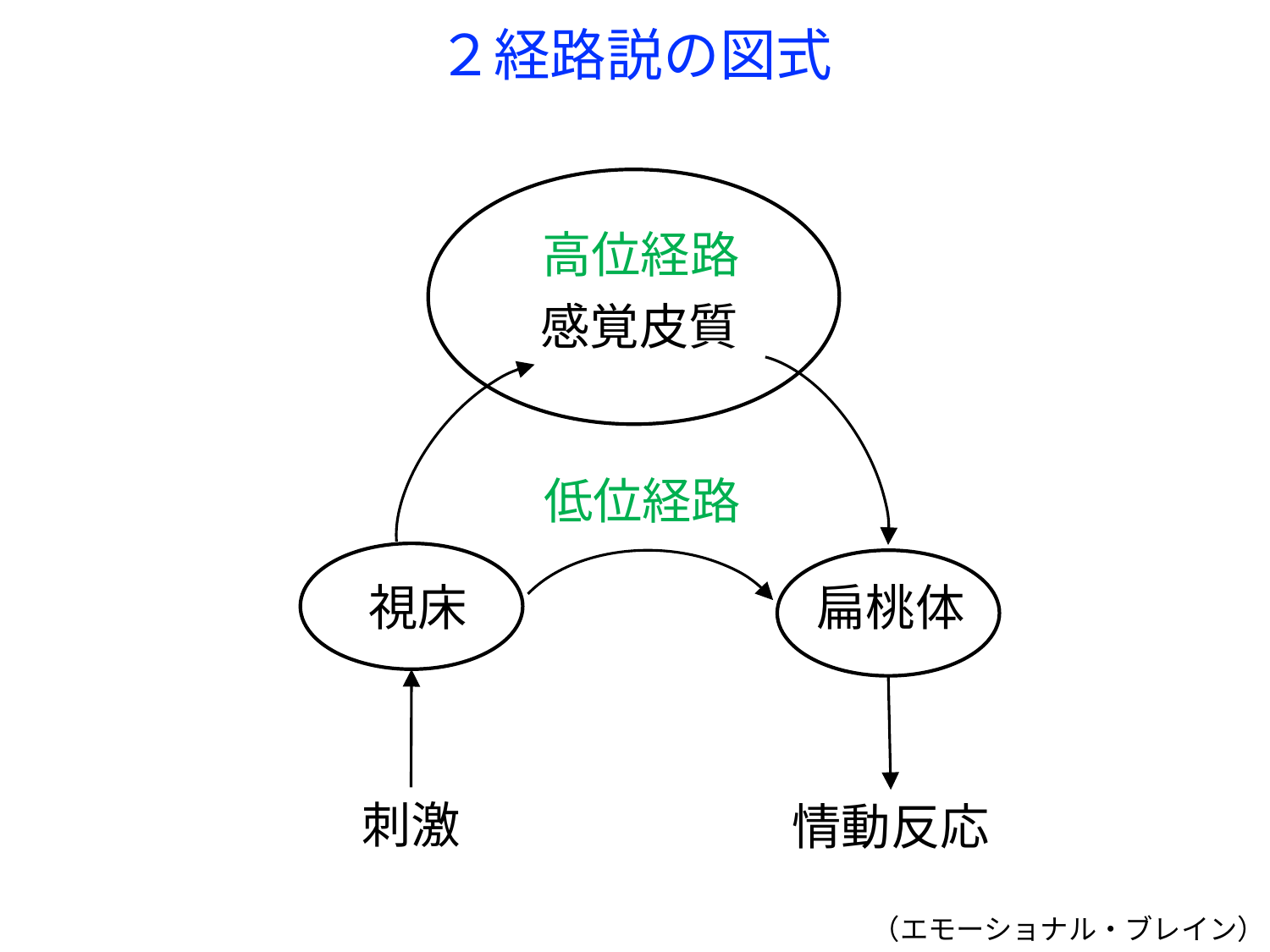

# ２経路説の図式

高位経路
感覚皮質

低位経路

視床
扁桃体
刺激
情動反応
（エモーショナル・ブレイン）